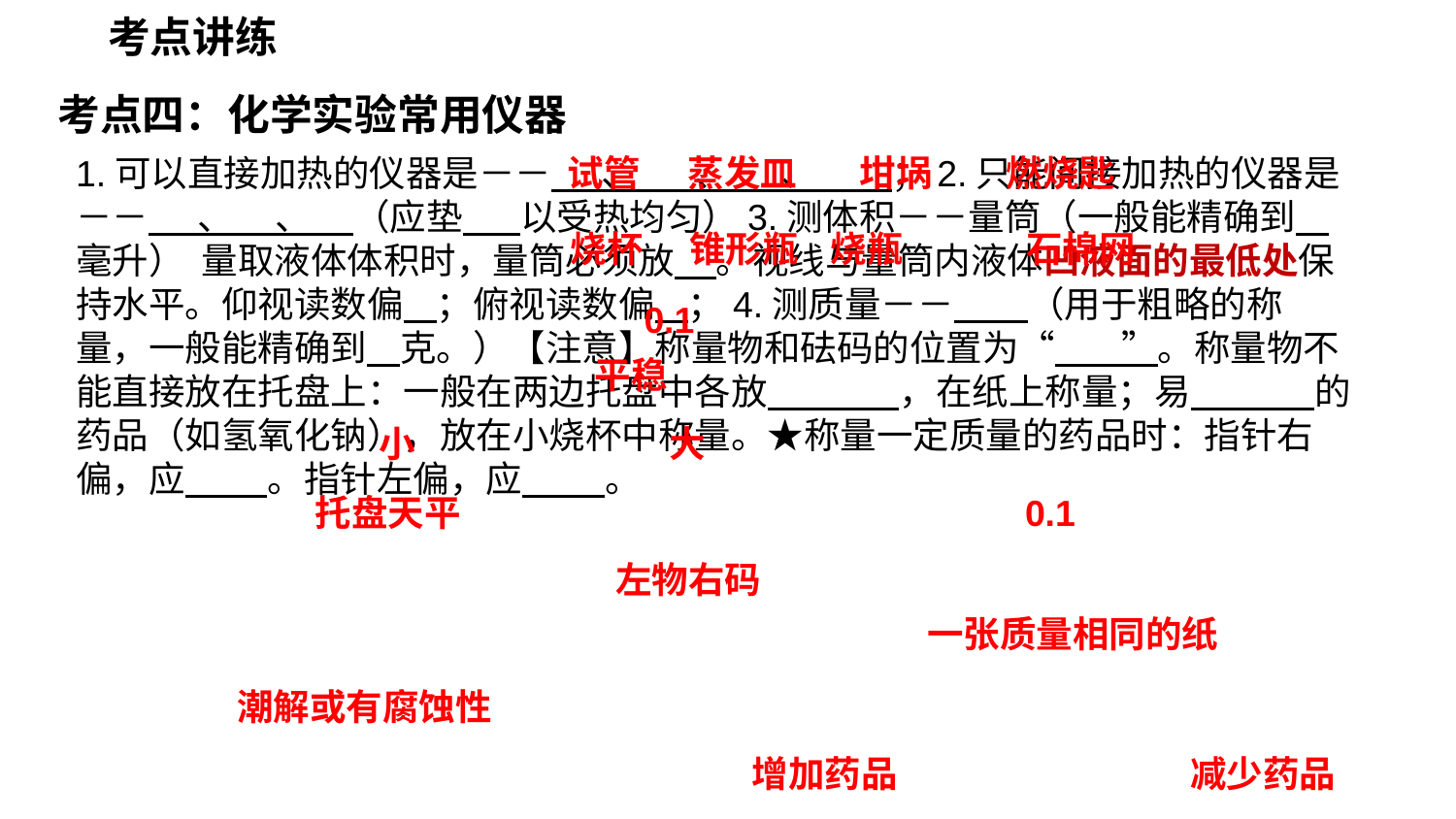

考点讲练
考点四：化学实验常用仪器
1.可以直接加热的仪器是－－      、       、      、         ；2.只能间接加热的仪器是－－      、     、     （应垫       以受热均匀）3.测体积－－量筒（一般能精确到     毫升）  量取液体体积时，量筒必须放     。视线与量筒内液体凹液面的最低处保持水平。仰视读数偏    ；俯视读数偏    ；4.测质量－－         （用于粗略的称量，一般能精确到    克。）【注意】称量物和砝码的位置为“        ”。称量物不能直接放在托盘上：一般在两边托盘中各放                ，在纸上称量；易               的药品（如氢氧化钠），放在小烧杯中称量。★称量一定质量的药品时：指针右偏，应          。指针左偏，应          。

试管
蒸发皿
坩埚
燃烧匙
烧杯
锥形瓶
烧瓶
石棉网
0.1
平稳
小
大
托盘天平
0.1
左物右码
一张质量相同的纸
潮解或有腐蚀性
增加药品
减少药品